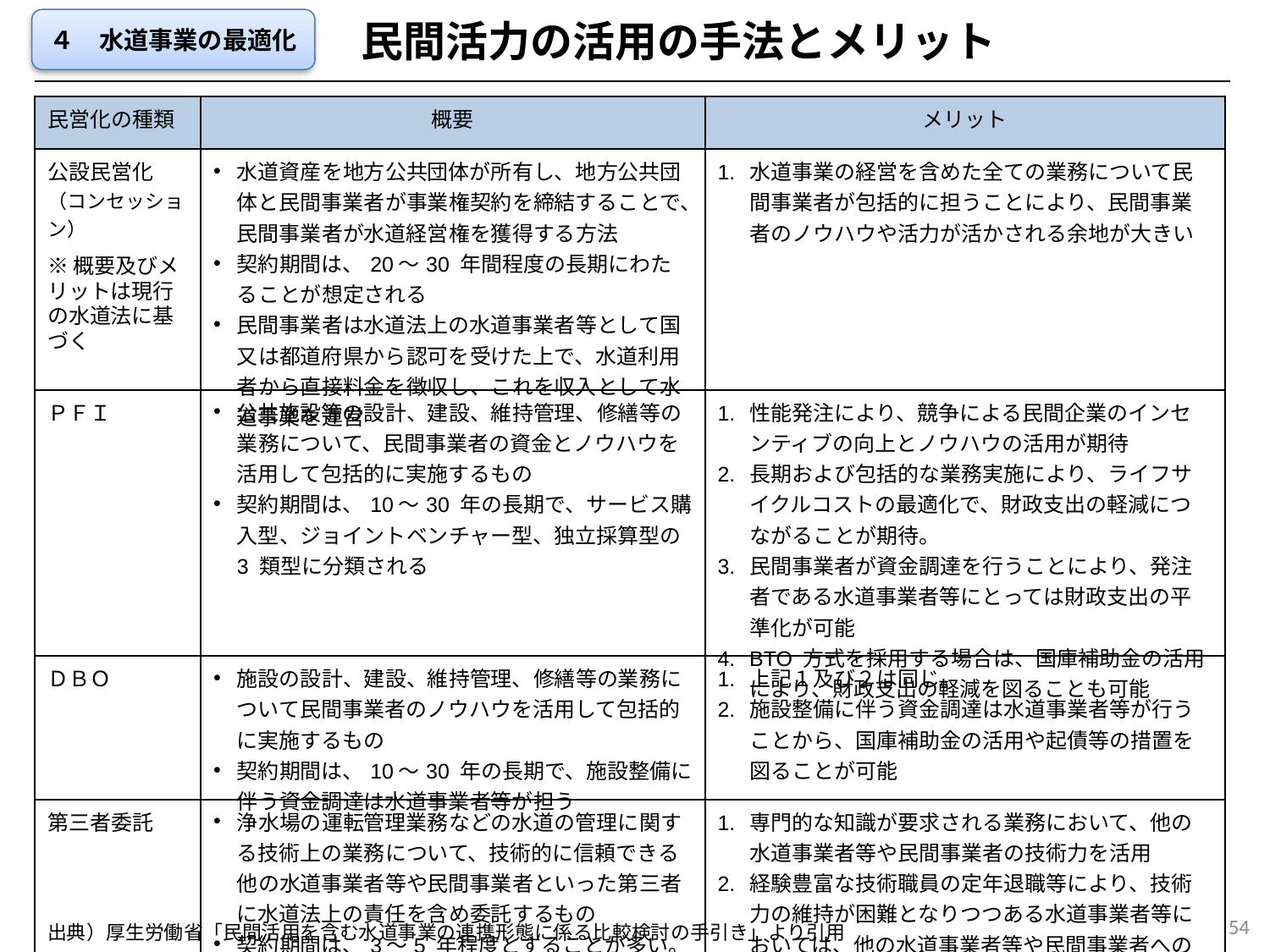

民間活力の活用の手法とメリット
４　水道事業の最適化
| 民営化の種類 | 概要 | メリット |
| --- | --- | --- |
| 公設民営化 （コンセッション） | 水道資産を地方公共団体が所有し、地方公共団体と民間事業者が事業権契約を締結することで、民間事業者が水道経営権を獲得する方法 契約期間は、20～30 年間程度の長期にわたることが想定される 民間事業者は水道法上の水道事業者等として国又は都道府県から認可を受けた上で、水道利用者から直接料金を徴収し、これを収入として水道事業を運営 | 水道事業の経営を含めた全ての業務について民間事業者が包括的に担うことにより、民間事業者のノウハウや活力が活かされる余地が大きい |
| ＰＦＩ | 公共施設等の設計、建設、維持管理、修繕等の業務について、民間事業者の資金とノウハウを活用して包括的に実施するもの 契約期間は、10～30 年の長期で、サービス購入型、ジョイントベンチャー型、独立採算型の3 類型に分類される | 性能発注により、競争による民間企業のインセンティブの向上とノウハウの活用が期待 長期および包括的な業務実施により、ライフサイクルコストの最適化で、財政支出の軽減につながることが期待。 民間事業者が資金調達を行うことにより、発注者である水道事業者等にとっては財政支出の平準化が可能 BTO 方式を採用する場合は、国庫補助金の活用により、財政支出の軽減を図ることも可能 |
| ＤＢＯ | 施設の設計、建設、維持管理、修繕等の業務について民間事業者のノウハウを活用して包括的に実施するもの 契約期間は、10～30 年の長期で、施設整備に伴う資金調達は水道事業者等が担う | 上記１及び２は同じ。 施設整備に伴う資金調達は水道事業者等が行うことから、国庫補助金の活用や起債等の措置を図ることが可能 |
| 第三者委託 | 浄水場の運転管理業務などの水道の管理に関する技術上の業務について、技術的に信頼できる他の水道事業者等や民間事業者といった第三者に水道法上の責任を含め委託するもの 契約期間は、3～5 年程度とすることが多い。 | 専門的な知識が要求される業務において、他の水道事業者等や民間事業者の技術力を活用 経験豊富な技術職員の定年退職等により、技術力の維持が困難となりつつある水道事業者等においては、他の水道事業者等や民間事業者への第三者委託の導入により技術力を確保することも可能 |
※概要及びメリットは現行の水道法に基づく

54
出典）厚生労働省「民間活用を含む水道事業の連携形態に係る比較検討の手引き」より引用